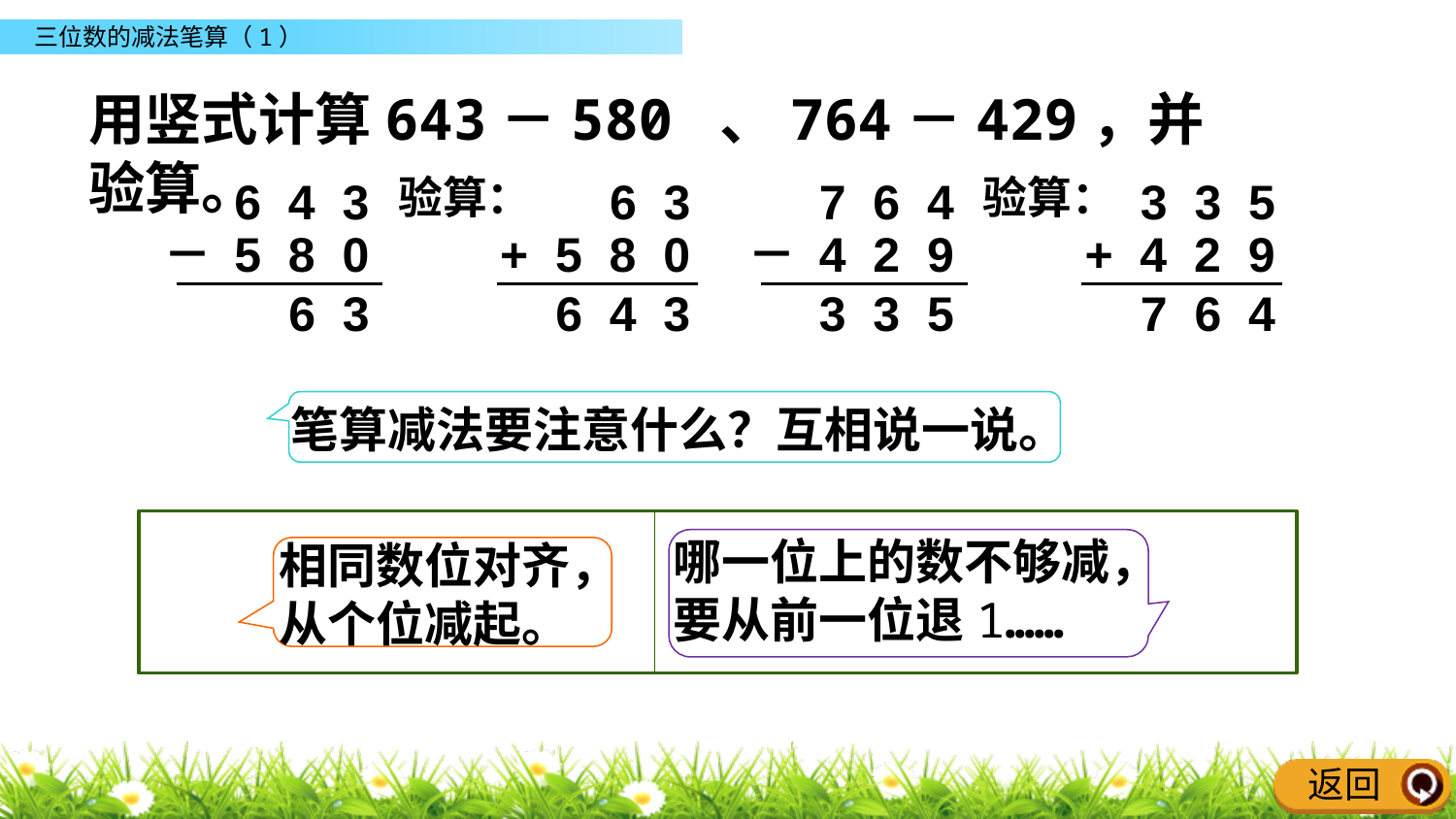

用竖式计算643－580 、764－429，并验算。
6  3
7  6  4
3  3  5
6  4  3
验算：
验算：
+  5  8  0
－ 4  2  9
+  4  2  9
－ 5  8  0
6  4  3
3  3  5
7  6  4
6  3

笔算减法要注意什么？互相说一说。

哪一位上的数不够减，要从前一位退1……

相同数位对齐，从个位减起。